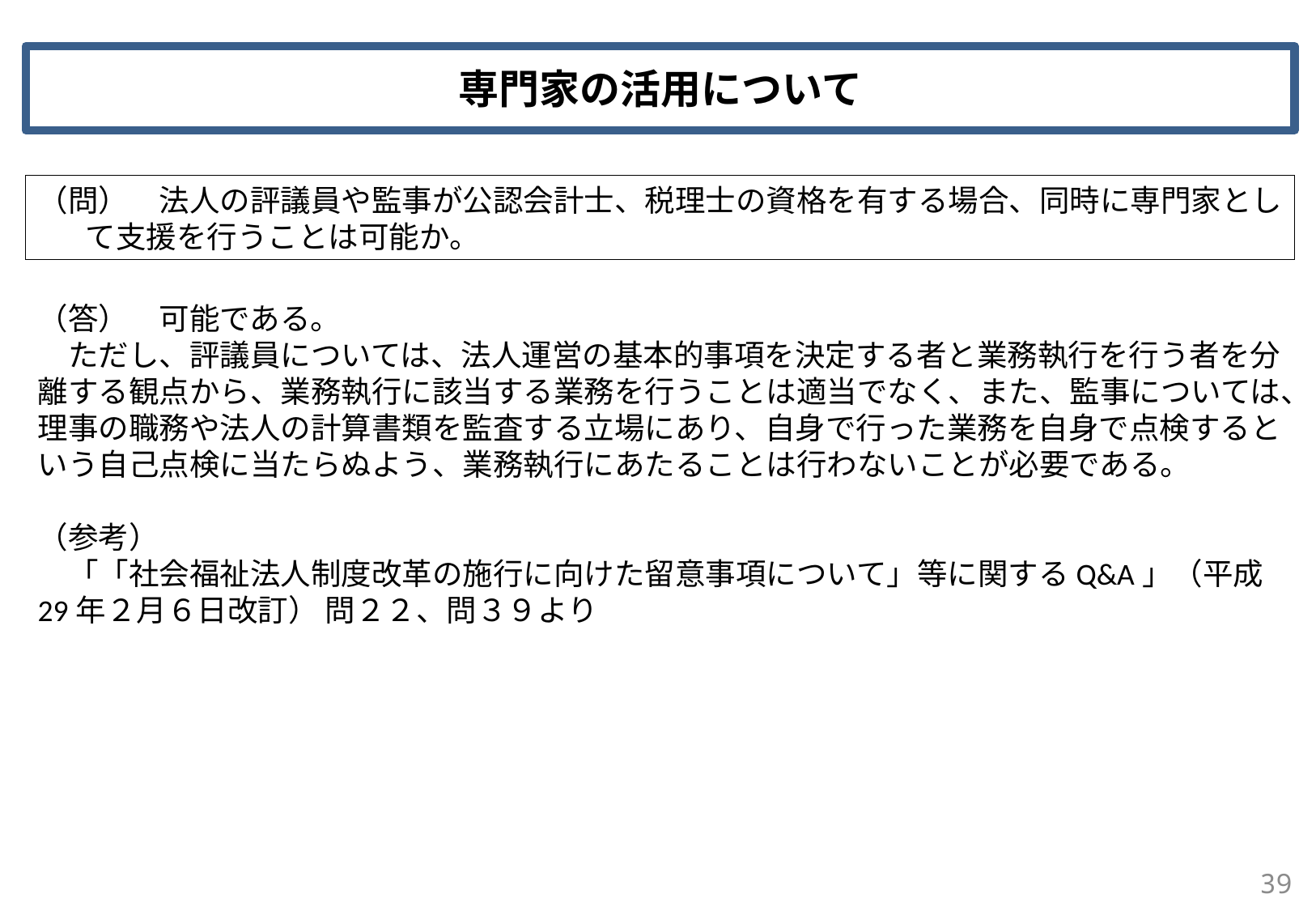

専門家の活用について
（問）　法人の評議員や監事が公認会計士、税理士の資格を有する場合、同時に専門家として支援を行うことは可能か。
（答）　可能である。
　ただし、評議員については、法人運営の基本的事項を決定する者と業務執行を行う者を分離する観点から、業務執行に該当する業務を行うことは適当でなく、また、監事については、理事の職務や法人の計算書類を監査する立場にあり、自身で行った業務を自身で点検するという自己点検に当たらぬよう、業務執行にあたることは行わないことが必要である。

（参考）
　「「社会福祉法人制度改革の施行に向けた留意事項について」等に関するQ&A」（平成29年２月６日改訂） 問２２、問３９より
39